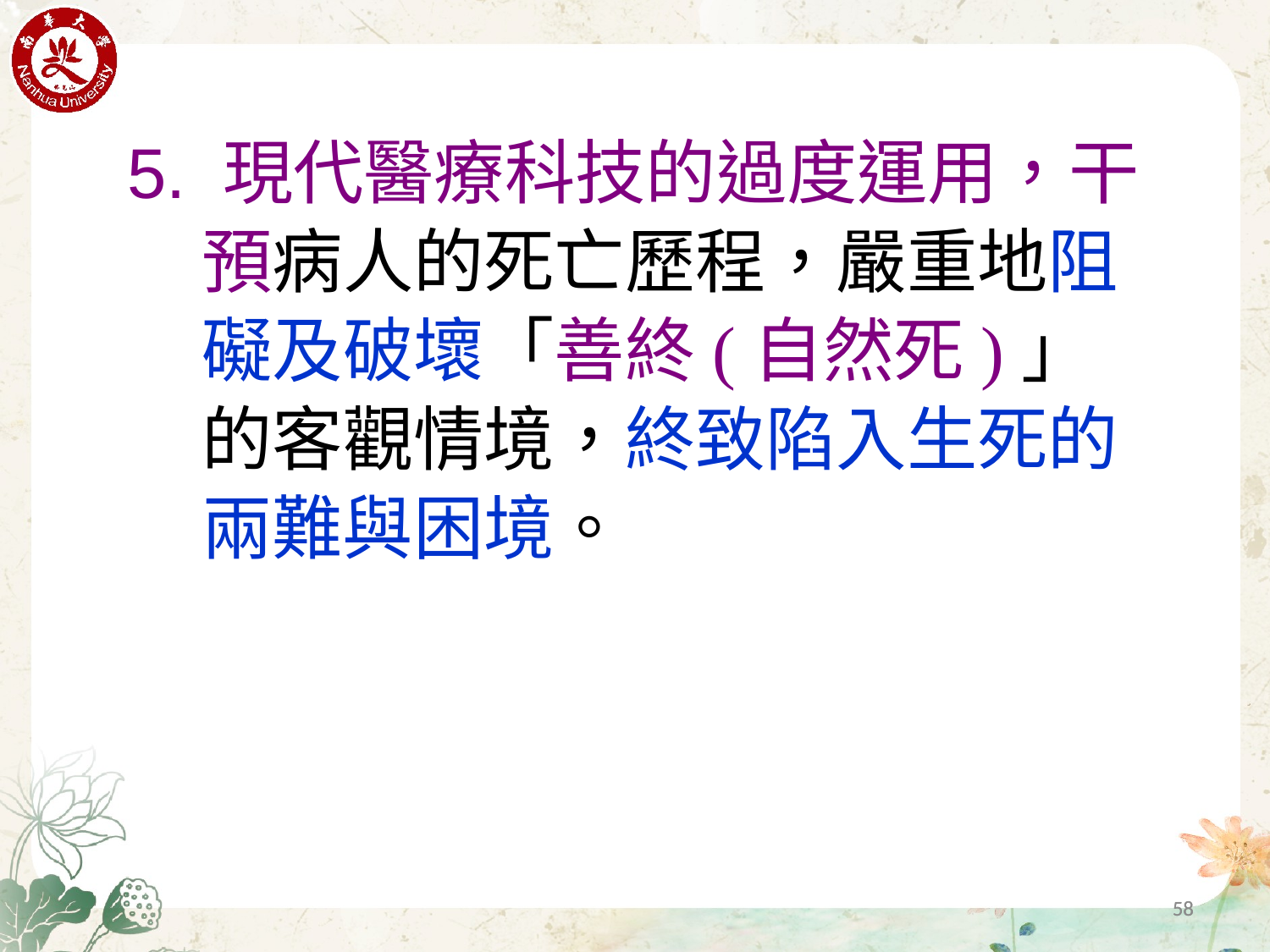

5. 現代醫療科技的過度運用，干預病人的死亡歷程，嚴重地阻礙及破壞「善終(自然死)」的客觀情境，終致陷入生死的兩難與困境。
58
58